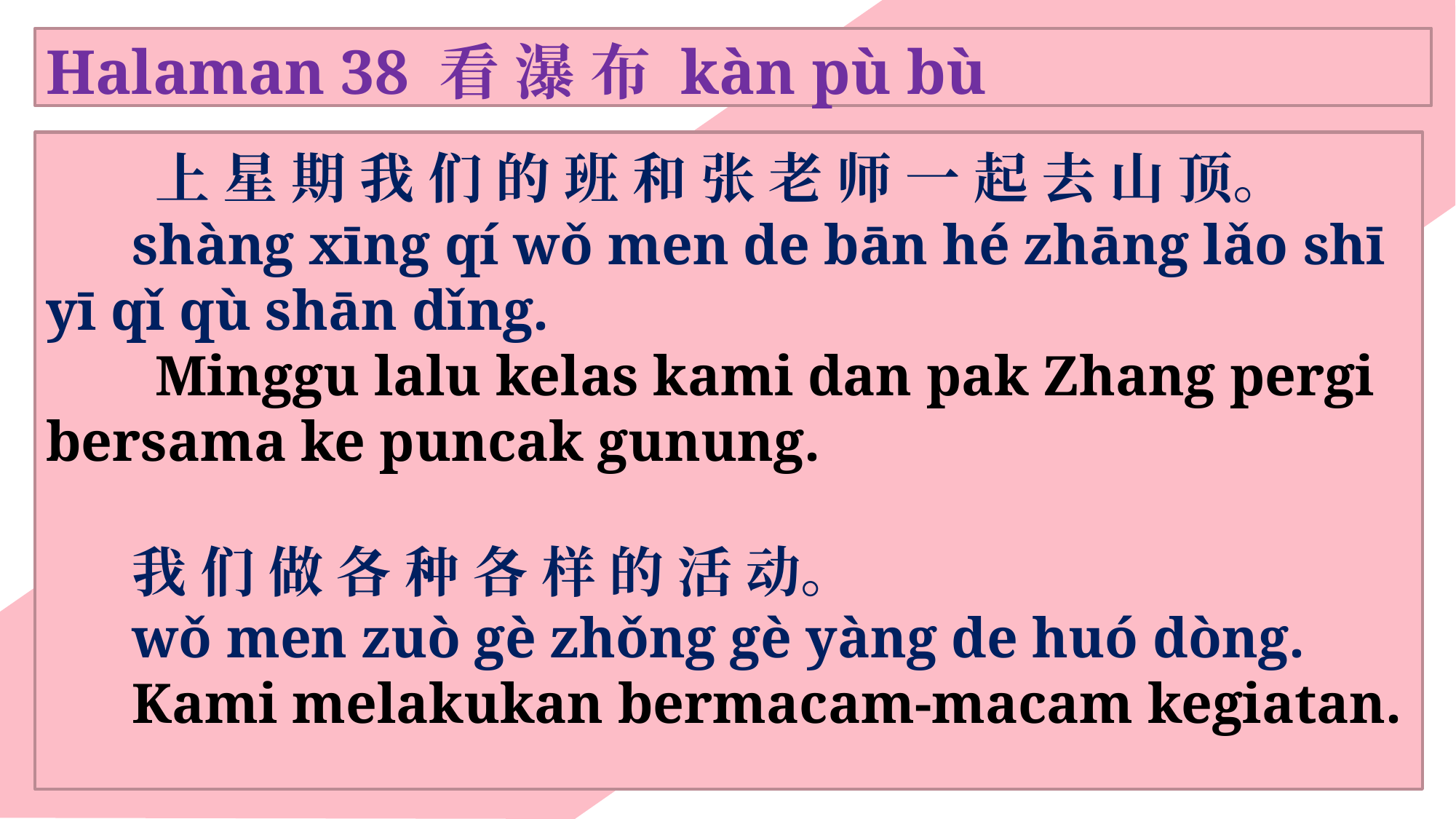

Halaman 38 看 瀑 布 kàn pù bù
	上 星 期 我 们 的 班 和 张 老 师 一 起 去 山 顶。
shàng xīng qí wǒ men de bān hé zhāng lǎo shī yī qǐ qù shān dǐng.
	Minggu lalu kelas kami dan pak Zhang pergi bersama ke puncak gunung.

我 们 做 各 种 各 样 的 活 动。
wǒ men zuò gè zhǒng gè yàng de huó dòng.
Kami melakukan bermacam-macam kegiatan.